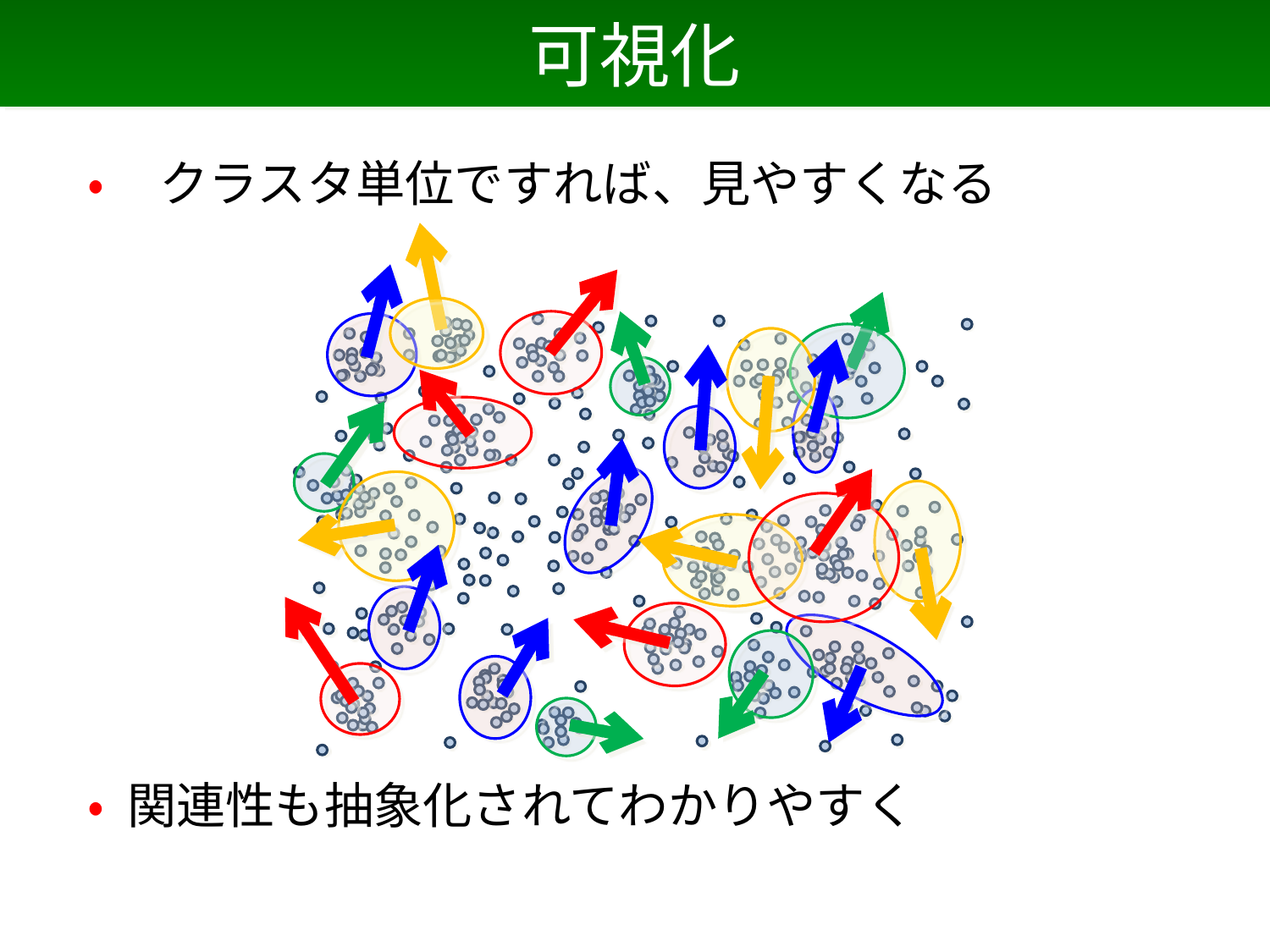

# 可視化
• クラスタ単位ですれば、見やすくなる

• 関連性も抽象化されてわかりやすく